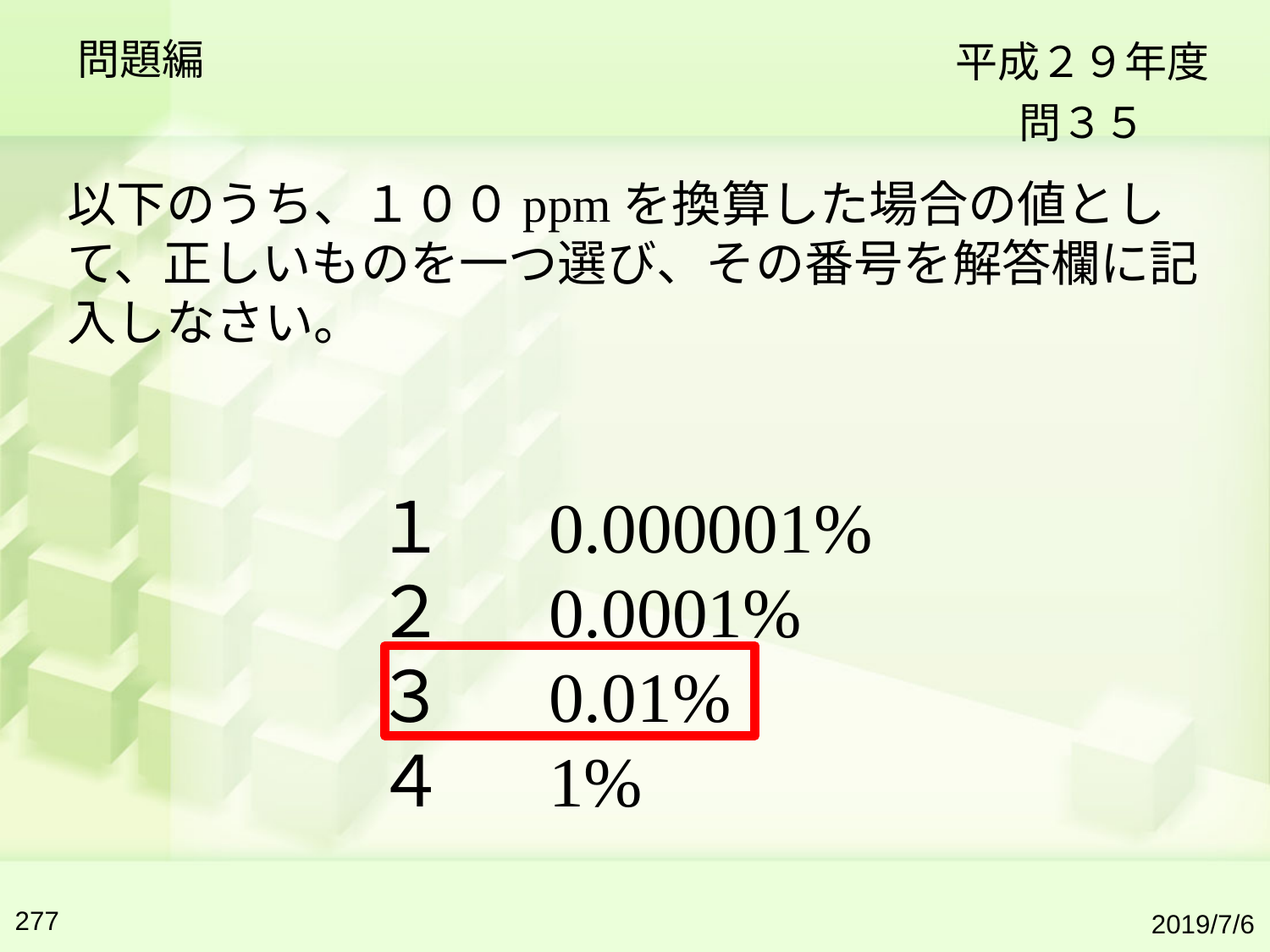

問題編
平成２９年度
問３５
以下のうち、１００ppmを換算した場合の値として、正しいものを一つ選び、その番号を解答欄に記入しなさい。
１ 　0.000001%
２ 　0.0001%
３ 　0.01%
４ 　1%

277
2019/7/6